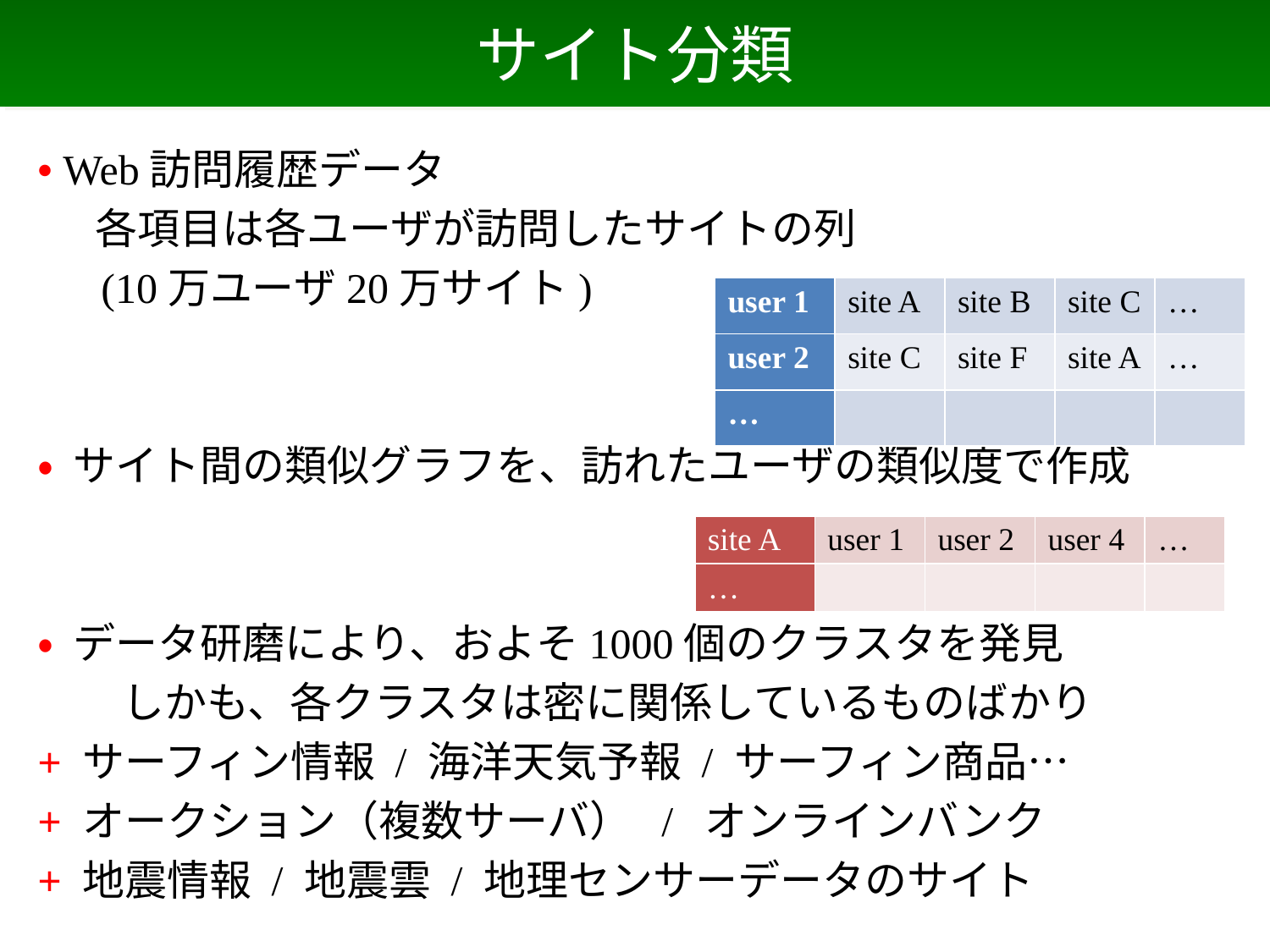

# サイト分類
• Web訪問履歴データ
     各項目は各ユーザが訪問したサイトの列
      (10万ユーザ20万サイト)

• サイト間の類似グラフを、訪れたユーザの類似度で作成

• データ研磨により、およそ1000個のクラスタを発見
　　しかも、各クラスタは密に関係しているものばかり
+ サーフィン情報 / 海洋天気予報 / サーフィン商品…
+ オークション（複数サーバ）  /  オンラインバンク
+ 地震情報 / 地震雲 / 地理センサーデータのサイト
| user 1 | site A | site B | site C | … |
| --- | --- | --- | --- | --- |
| user 2 | site C | site F | site A | … |
| … |  |  |  |  |
| site A | user 1 | user 2 | user 4 | … |
| --- | --- | --- | --- | --- |
| … |  |  |  |  |